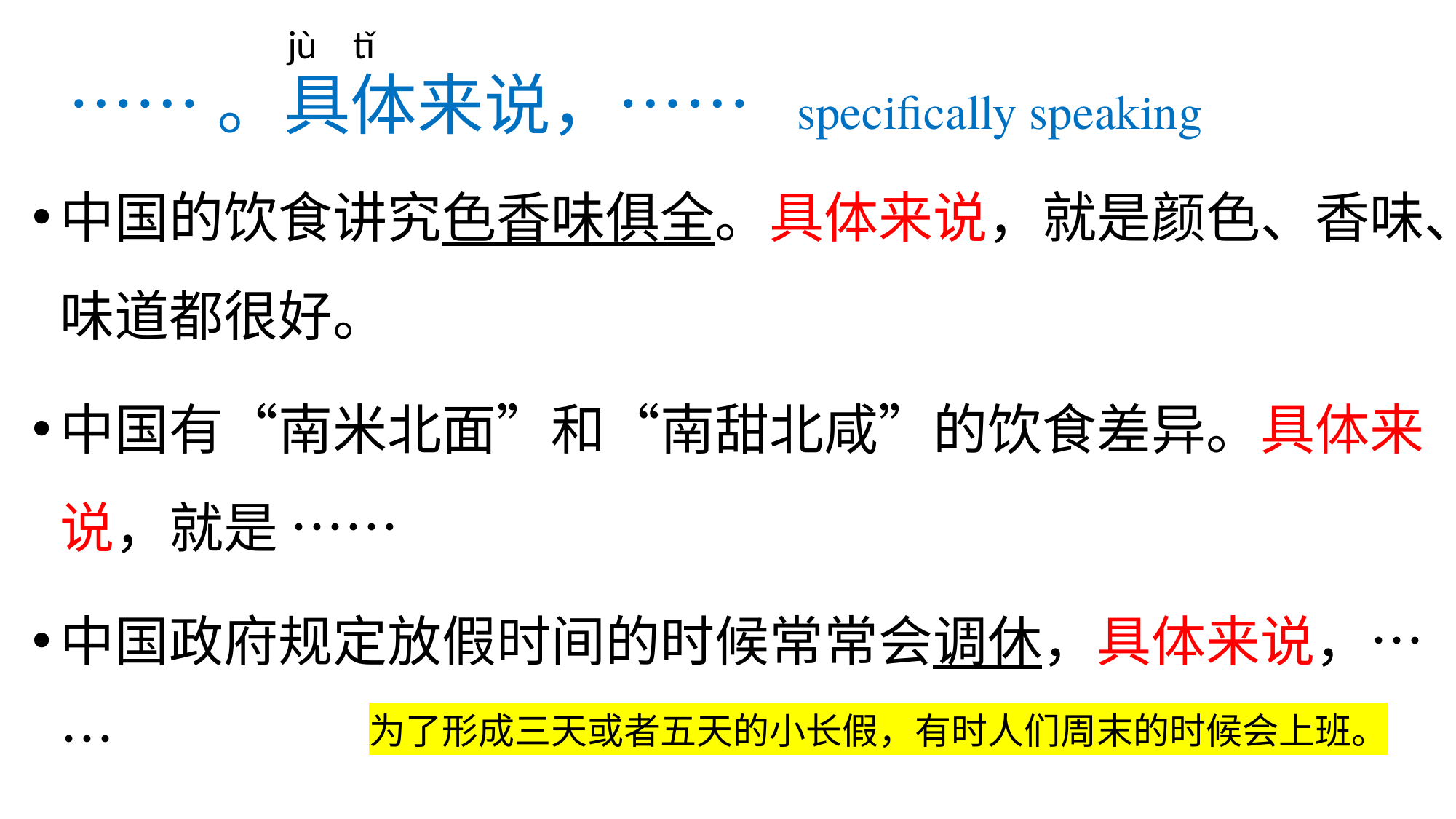

jù    tǐ
# ……。具体来说，……  specifically speaking
中国的饮食讲究色香味俱全。具体来说，就是颜色、香味、味道都很好。
中国有“南米北面”和“南甜北咸”的饮食差异。具体来说，就是 ……
中国政府规定放假时间的时候常常会调休，具体来说，……
为了形成三天或者五天的小长假，有时人们周末的时候会上班。